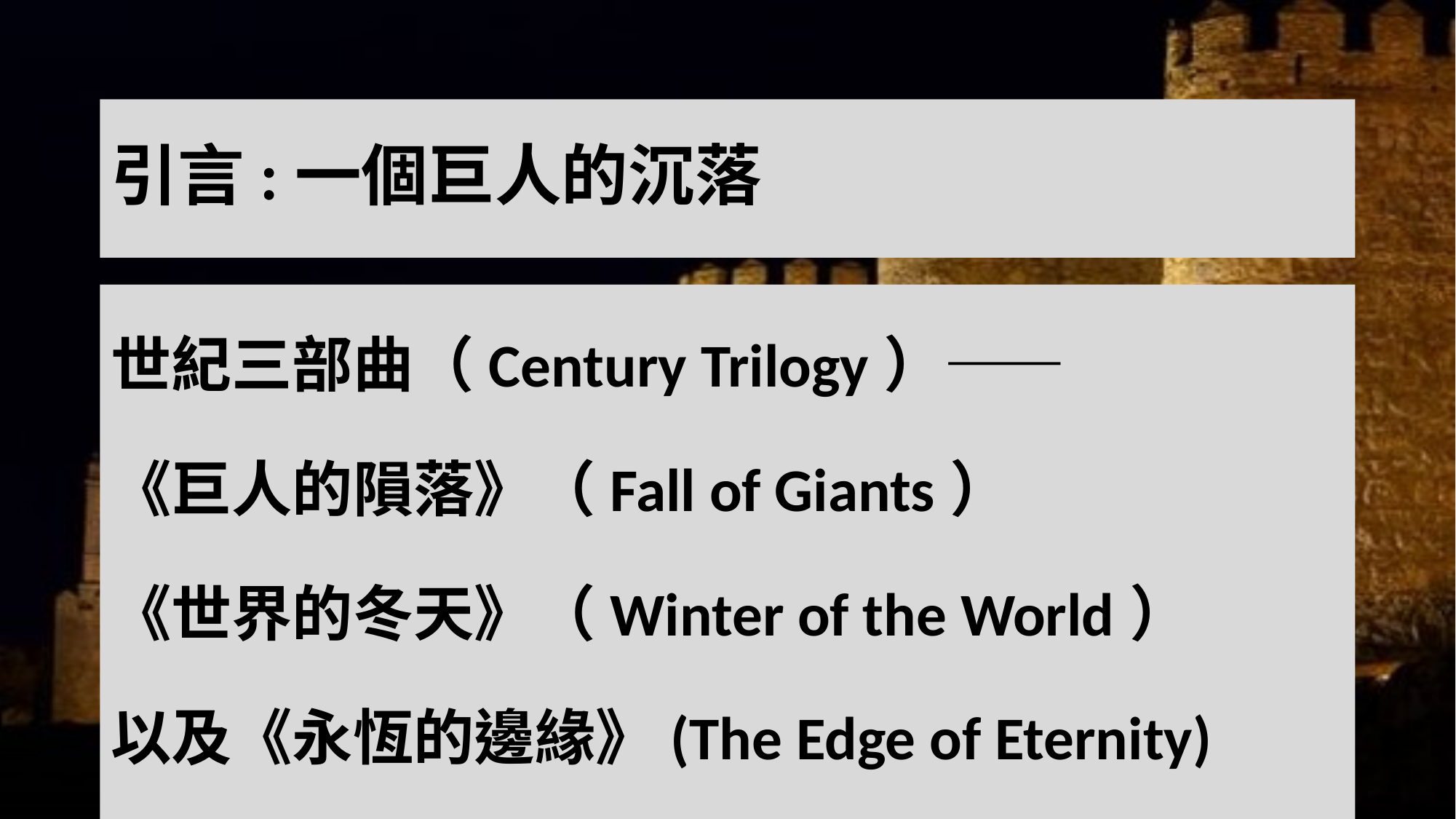

# 引言:一個巨人的沉落
世紀三部曲（Century Trilogy）——
《巨人的隕落》（Fall of Giants）
《世界的冬天》（Winter of the World）
以及《永恆的邊緣》(The Edge of Eternity)